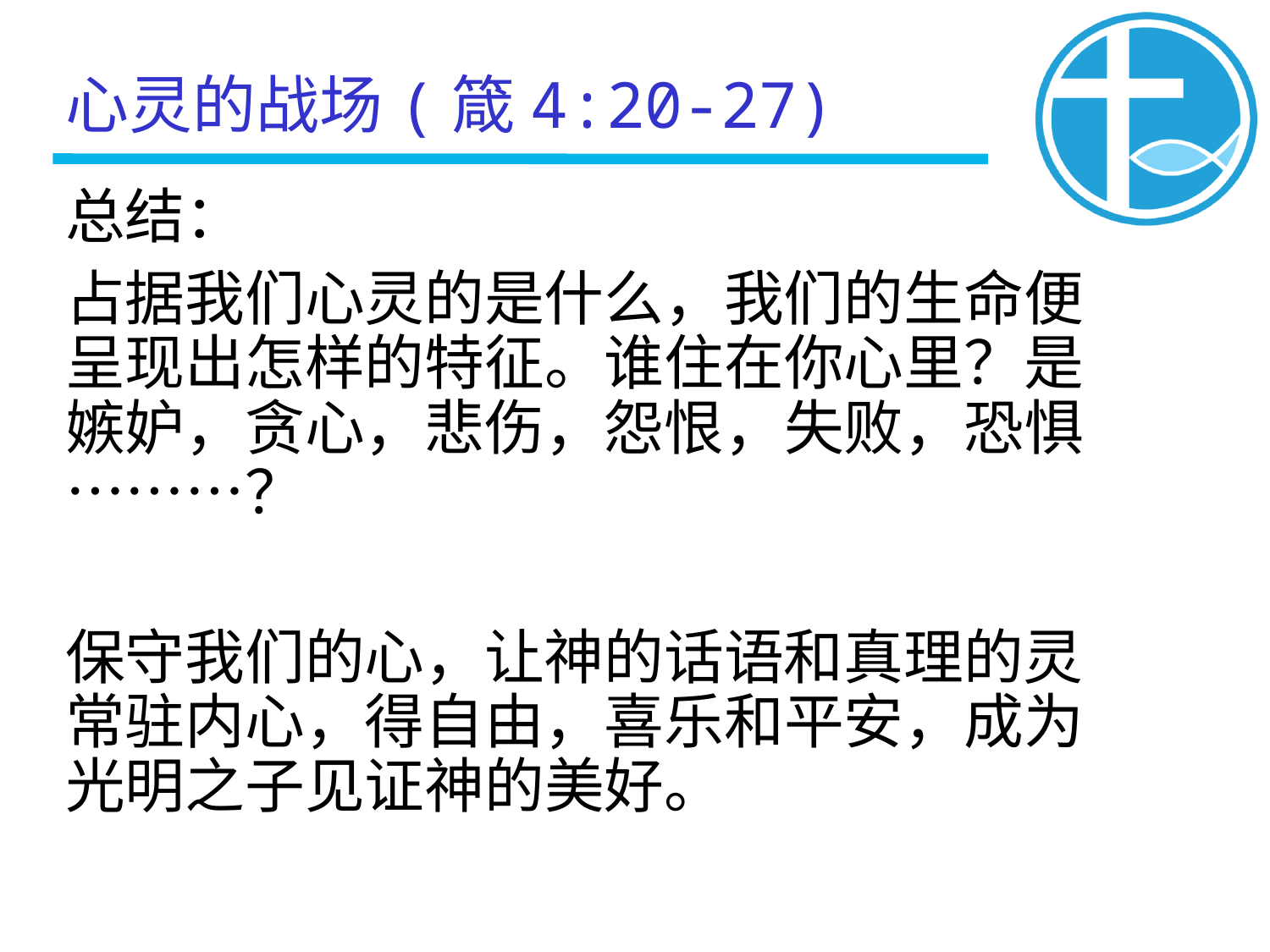

心灵的战场(箴4:20-27)
总结：
占据我们心灵的是什么，我们的生命便呈现出怎样的特征。谁住在你心里？是嫉妒，贪心，悲伤，怨恨，失败，恐惧………？

保守我们的心，让神的话语和真理的灵常驻内心，得自由，喜乐和平安，成为光明之子见证神的美好。